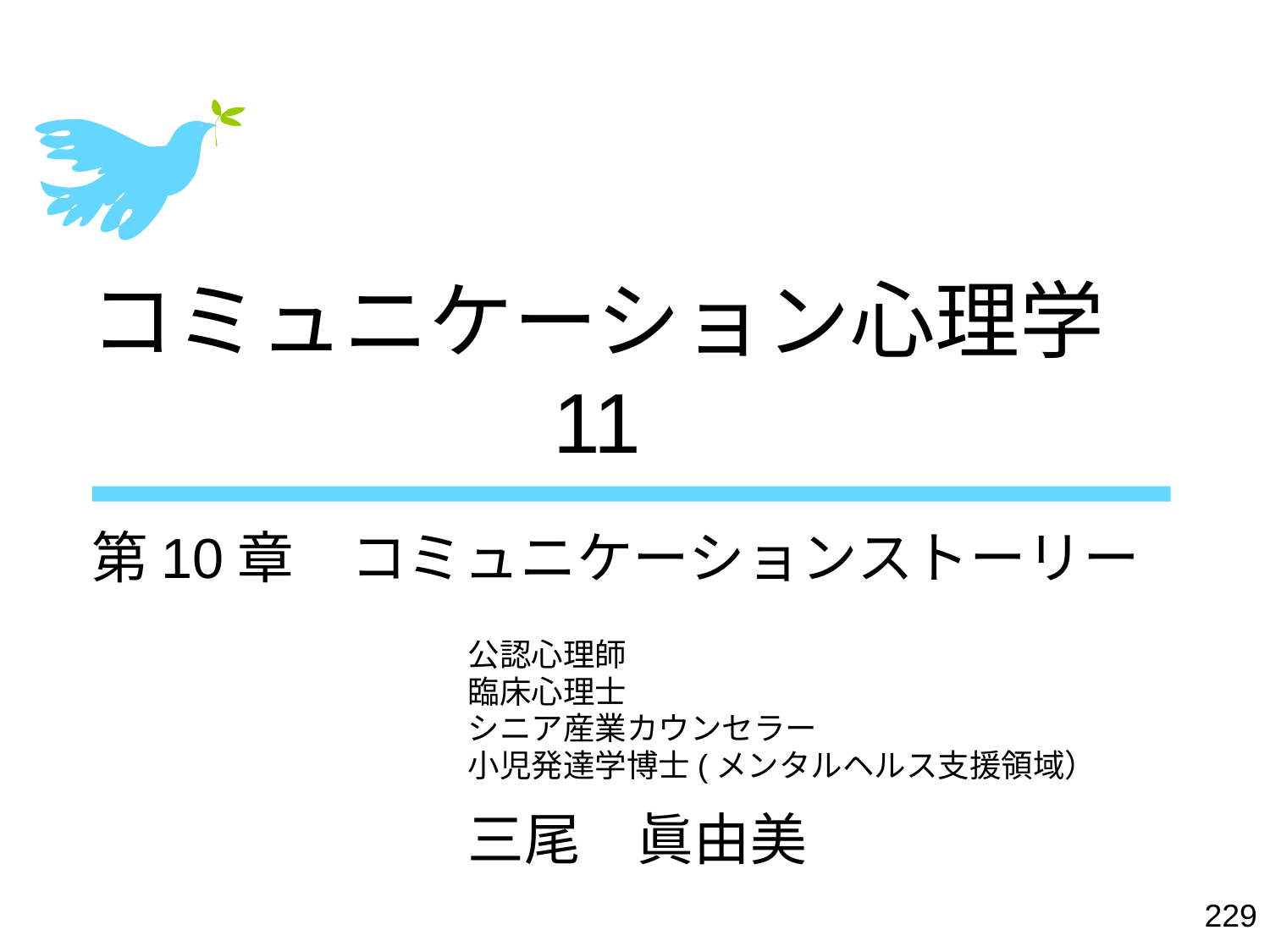

# コミュニケーション心理学 11
第10章　コミュニケーションストーリー

公認心理師
臨床心理士
シニア産業カウンセラー
小児発達学博士(メンタルヘルス支援領域）

三尾　眞由美
229